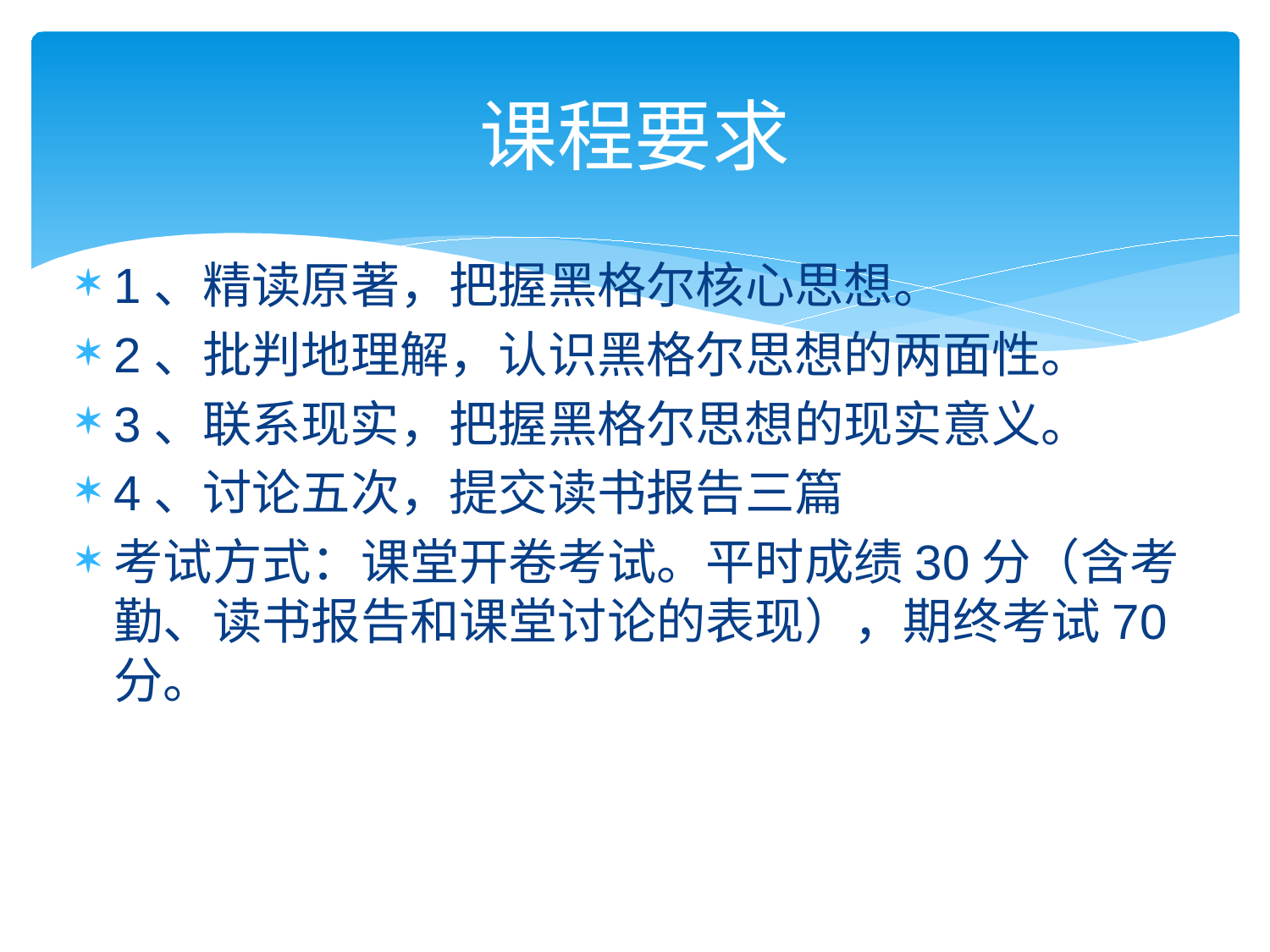

# 课程要求
1、精读原著，把握黑格尔核心思想。
2、批判地理解，认识黑格尔思想的两面性。
3、联系现实，把握黑格尔思想的现实意义。
4、讨论五次，提交读书报告三篇
考试方式：课堂开卷考试。平时成绩30分（含考勤、读书报告和课堂讨论的表现），期终考试70分。